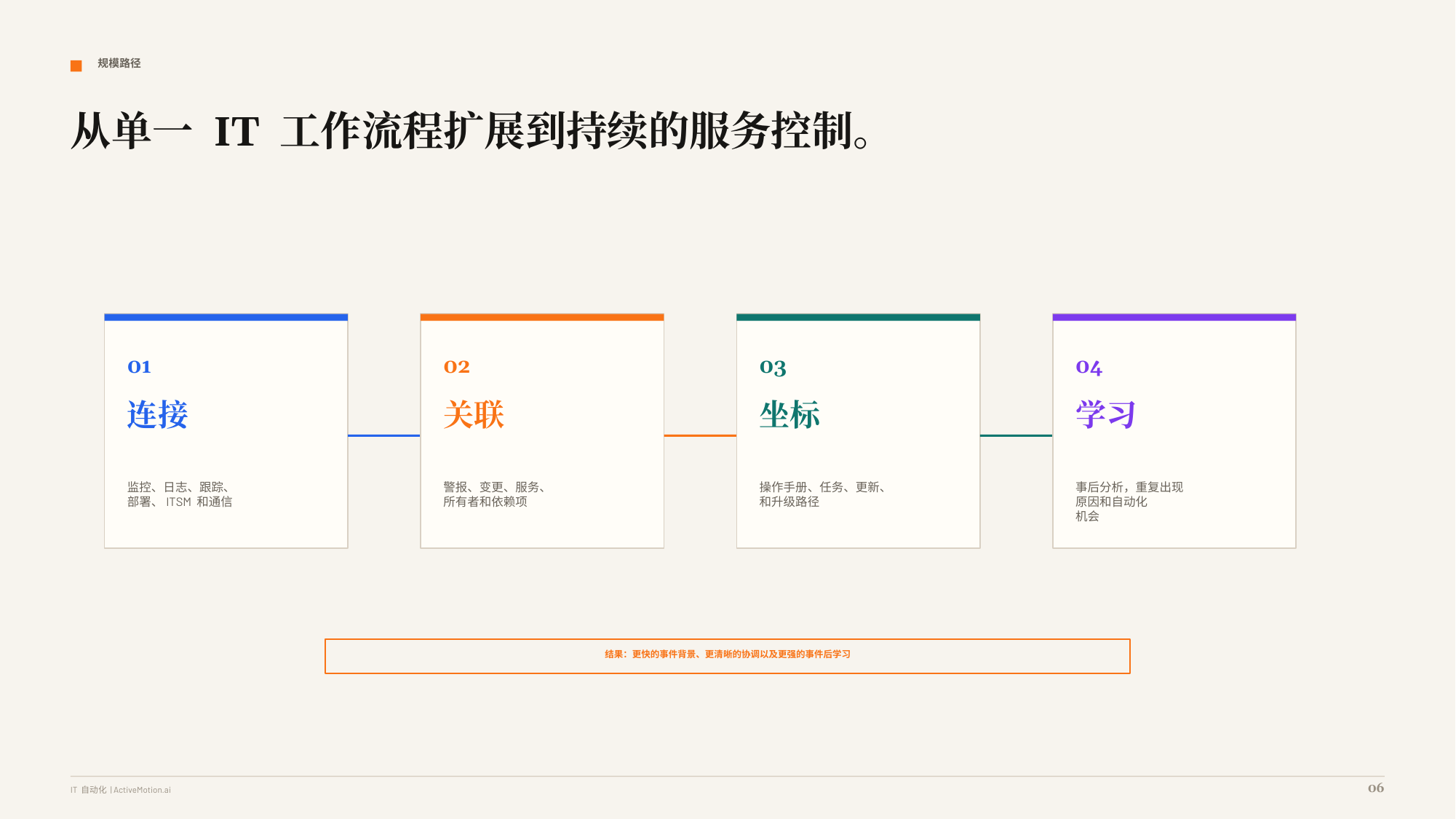

规模路径

从单一 IT 工作流程扩展到持续的服务控制。

01
02
03
04
连接
关联
坐标
学习

监控、日志、跟踪、
部署、ITSM 和通信
警报、变更、服务、
所有者和依赖项
操作手册、任务、更新、
和升级路径
事后分析，重复出现
原因和自动化
机会

结果：更快的事件背景、更清晰的协调以及更强的事件后学习

06
IT 自动化 | ActiveMotion.ai